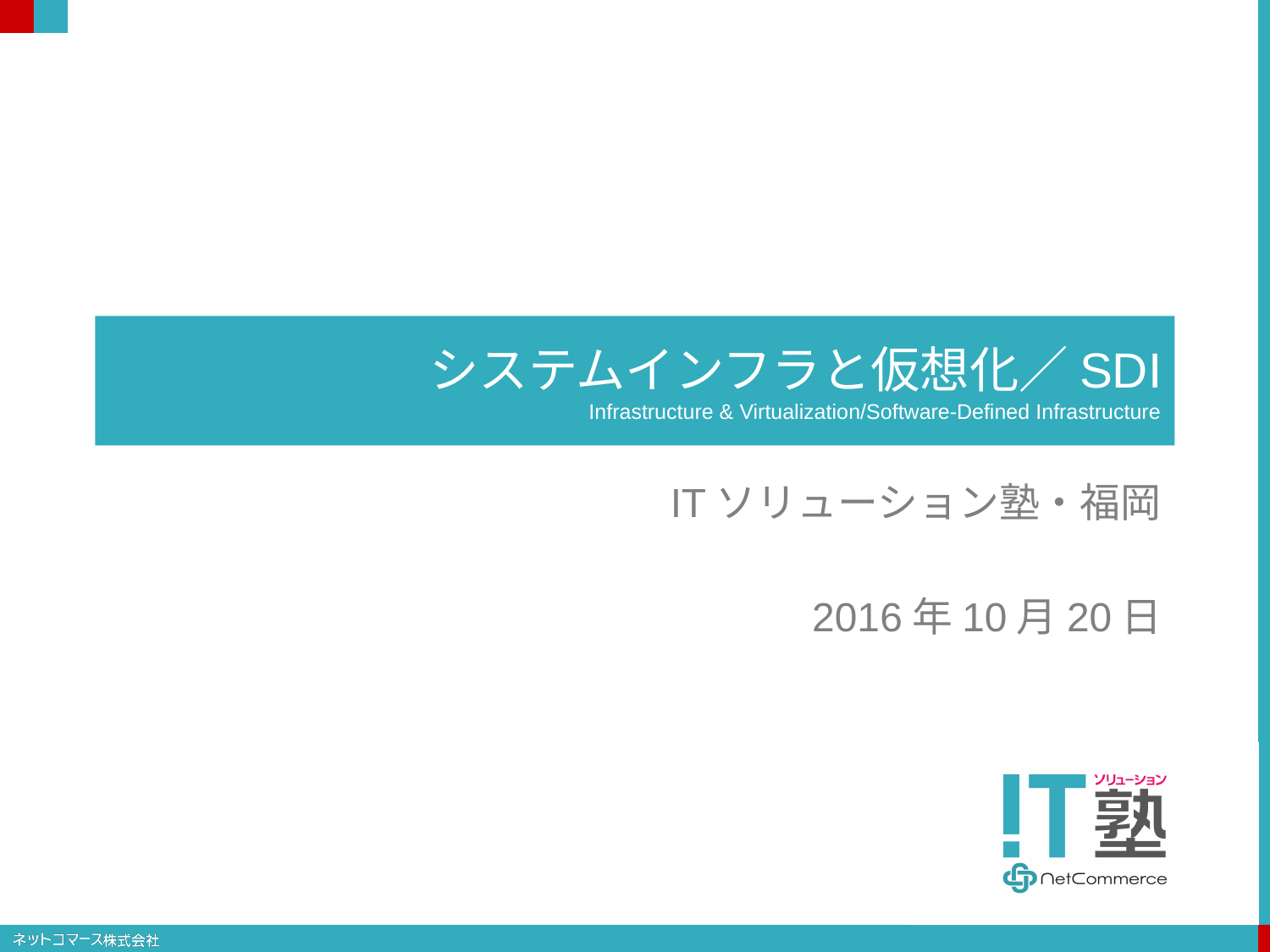

# システムインフラと仮想化／SDI Infrastructure & Virtualization/Software-Defined Infrastructure
ITソリューション塾・福岡

2016年10月20日